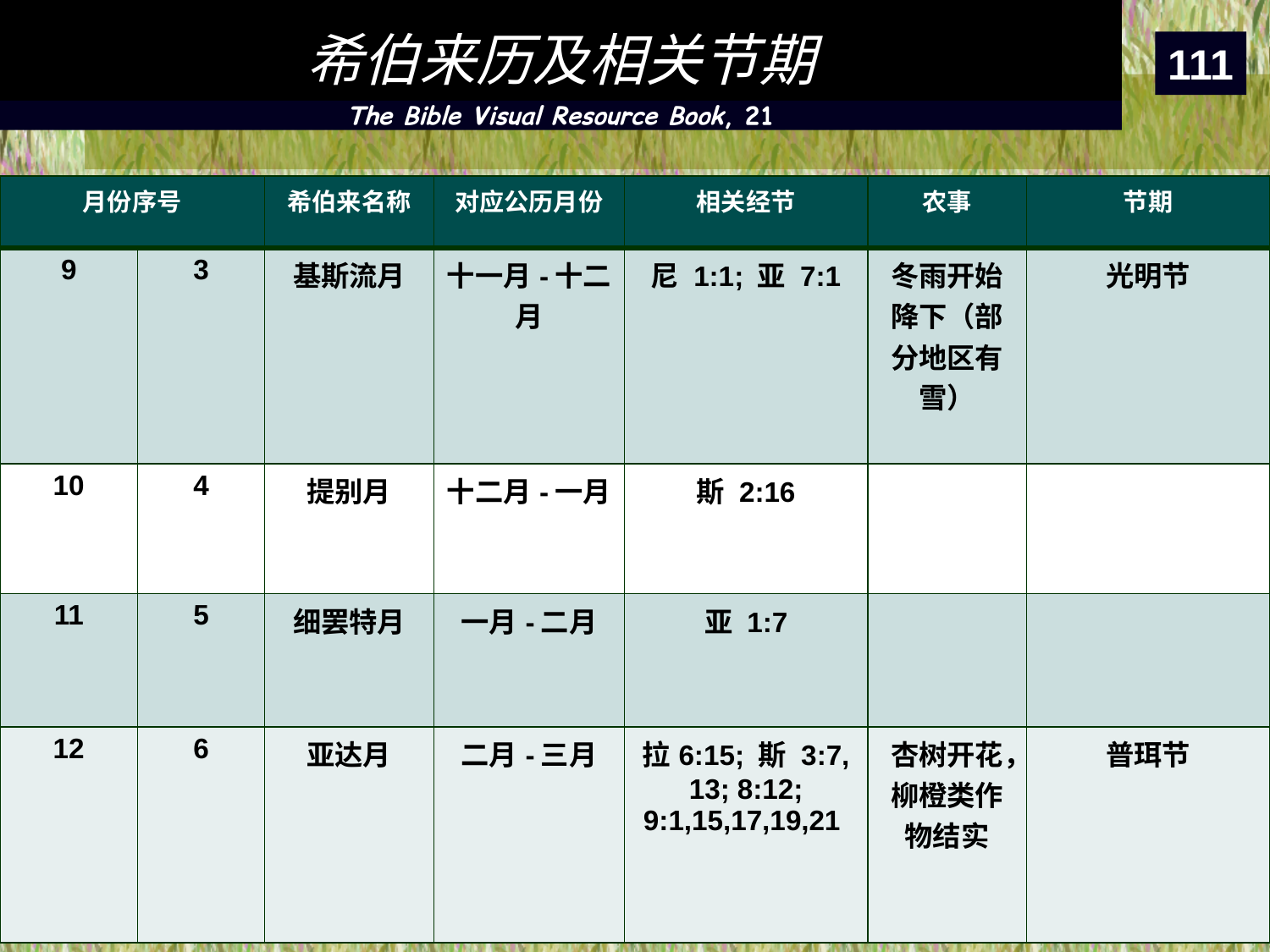

希伯来历及相关节期
111
The Bible Visual Resource Book, 21
| 月份序号 |  | 希伯来名称 | 对应公历月份 | 相关经节 | 农事 | 节期 |
| --- | --- | --- | --- | --- | --- | --- |
| 9 | 3 | 基斯流月 | 十一月-十二月 | 尼 1:1; 亚 7:1 | 冬雨开始降下（部分地区有雪） | 光明节 |
| 10 | 4 | 提别月 | 十二月-一月 | 斯 2:16 |  |  |
| 11 | 5 | 细罢特月 | 一月-二月 | 亚 1:7 |  |  |
| 12 | 6 | 亚达月 | 二月-三月 | 拉6:15; 斯 3:7, 13; 8:12; 9:1,15,17,19,21 | 杏树开花，柳橙类作物结实 | 普珥节 |